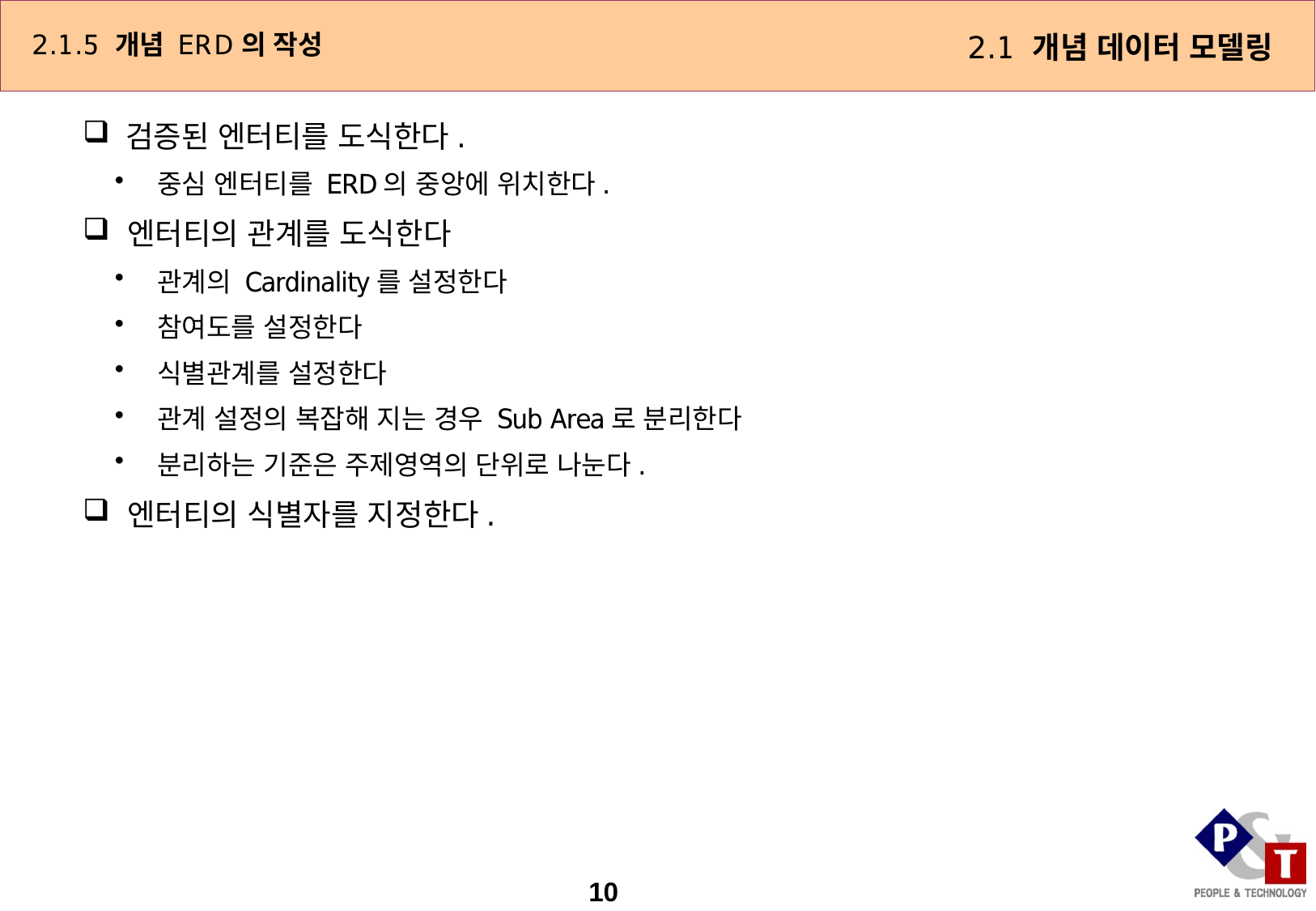

2.1.5 개념 ERD의 작성
2.1 개념 데이터 모델링
 검증된 엔터티를 도식한다.
 중심 엔터티를 ERD의 중앙에 위치한다.
 엔터티의 관계를 도식한다
 관계의 Cardinality를 설정한다
 참여도를 설정한다
 식별관계를 설정한다
 관계 설정의 복잡해 지는 경우 Sub Area로 분리한다
 분리하는 기준은 주제영역의 단위로 나눈다.
 엔터티의 식별자를 지정한다.